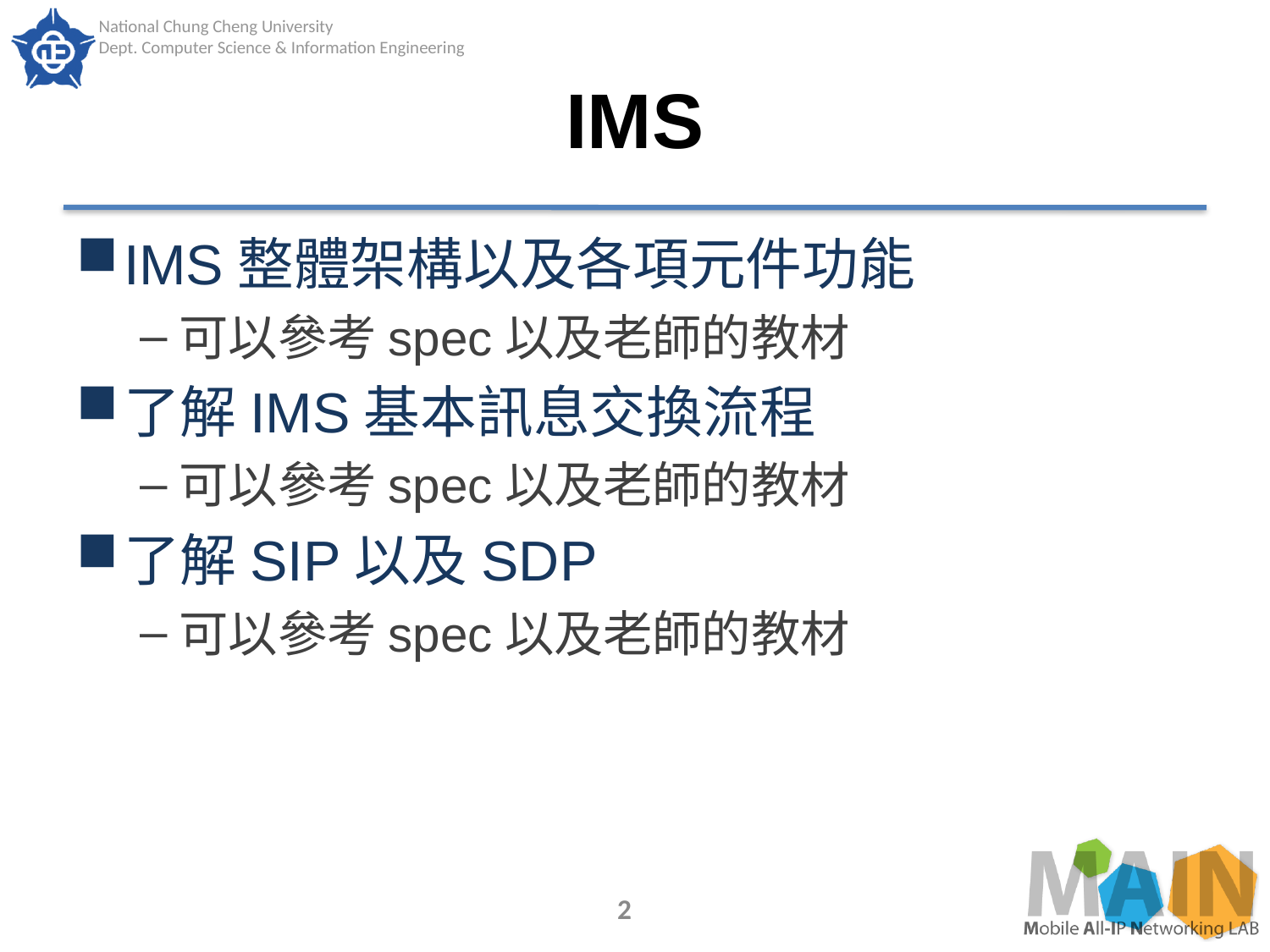

# IMS
IMS整體架構以及各項元件功能
可以參考spec以及老師的教材
了解IMS基本訊息交換流程
可以參考spec以及老師的教材
了解SIP以及SDP
可以參考spec以及老師的教材

2